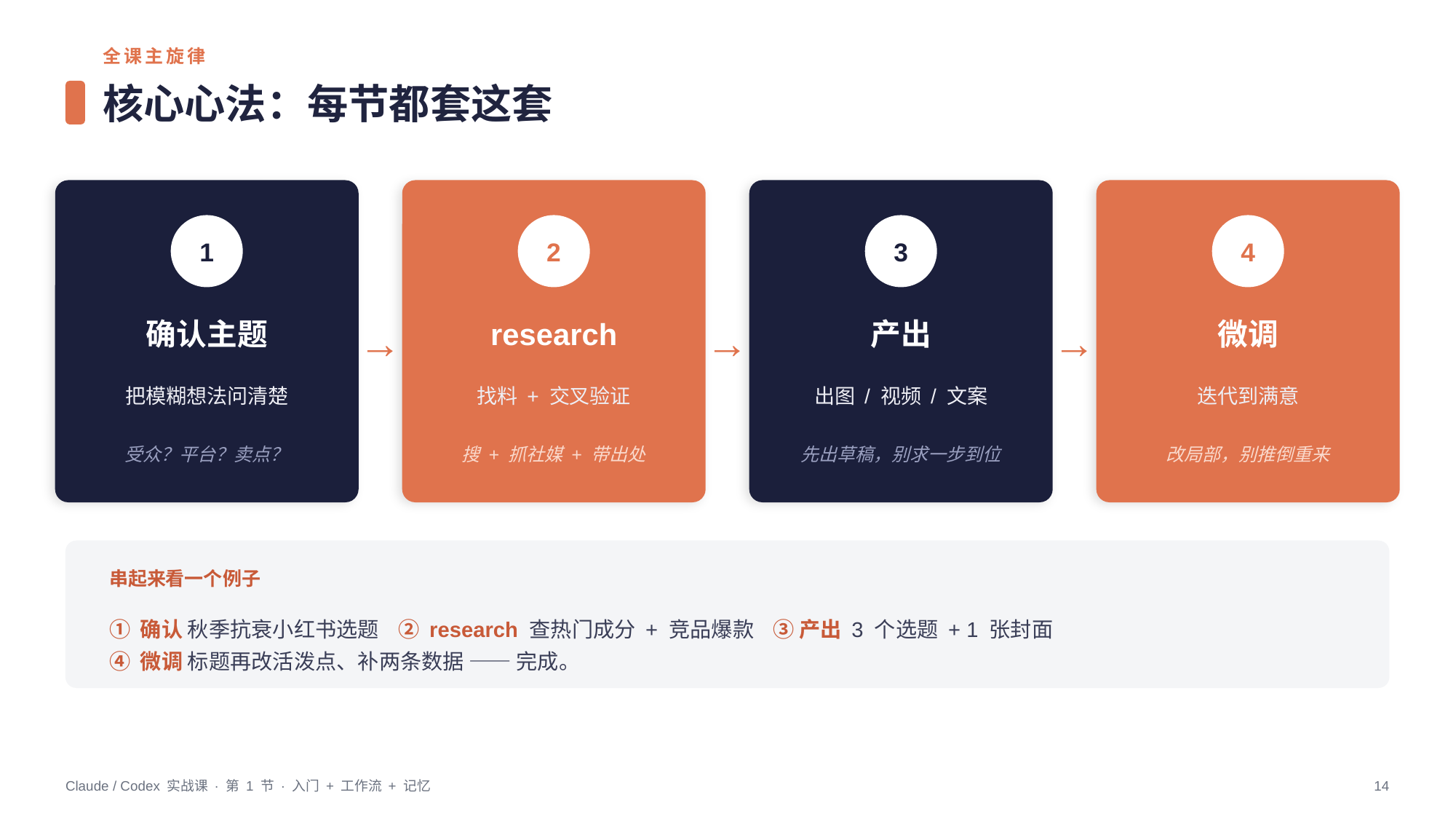

全课主旋律
核心心法：每节都套这套

→

→

→

1

2

3

4
确认主题
research
产出
微调
把模糊想法问清楚
找料 + 交叉验证
出图 / 视频 / 文案
迭代到满意
受众？平台？卖点？
搜 + 抓社媒 + 带出处
先出草稿，别求一步到位
改局部，别推倒重来

串起来看一个例子
① 确认 秋季抗衰小红书选题    ② research 查热门成分 + 竞品爆款    ③ 产出 3 个选题 + 1 张封面
④ 微调 标题再改活泼点、补两条数据 —— 完成。
Claude / Codex 实战课 · 第 1 节 · 入门 + 工作流 + 记忆
14